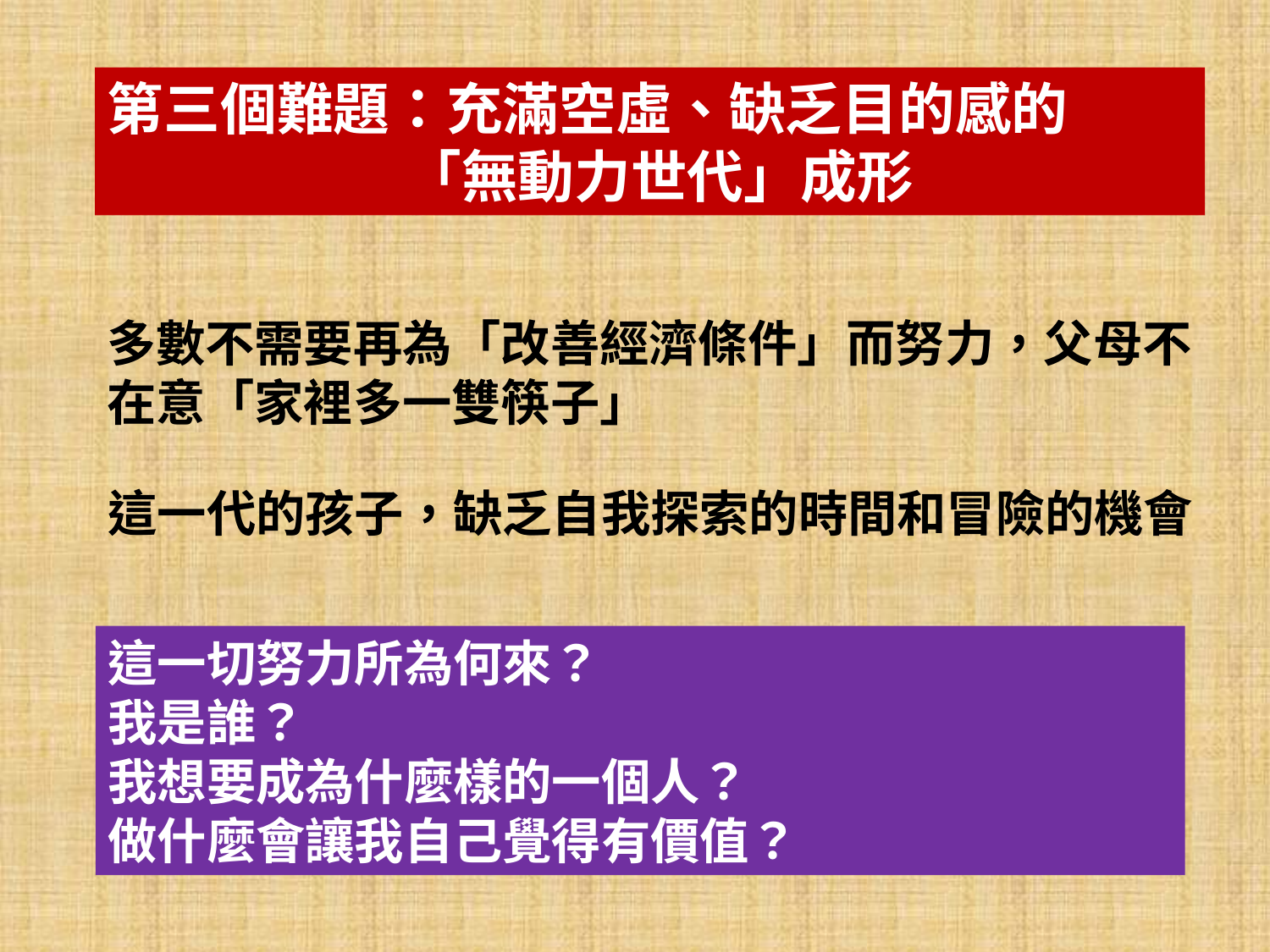

第三個難題：充滿空虛、缺乏目的感的
                      「無動力世代」成形
多數不需要再為「改善經濟條件」而努力，父母不在意「家裡多一雙筷子」
這一代的孩子，缺乏自我探索的時間和冒險的機會
這一切努力所為何來？
我是誰？
我想要成為什麼樣的一個人？
做什麼會讓我自己覺得有價值？